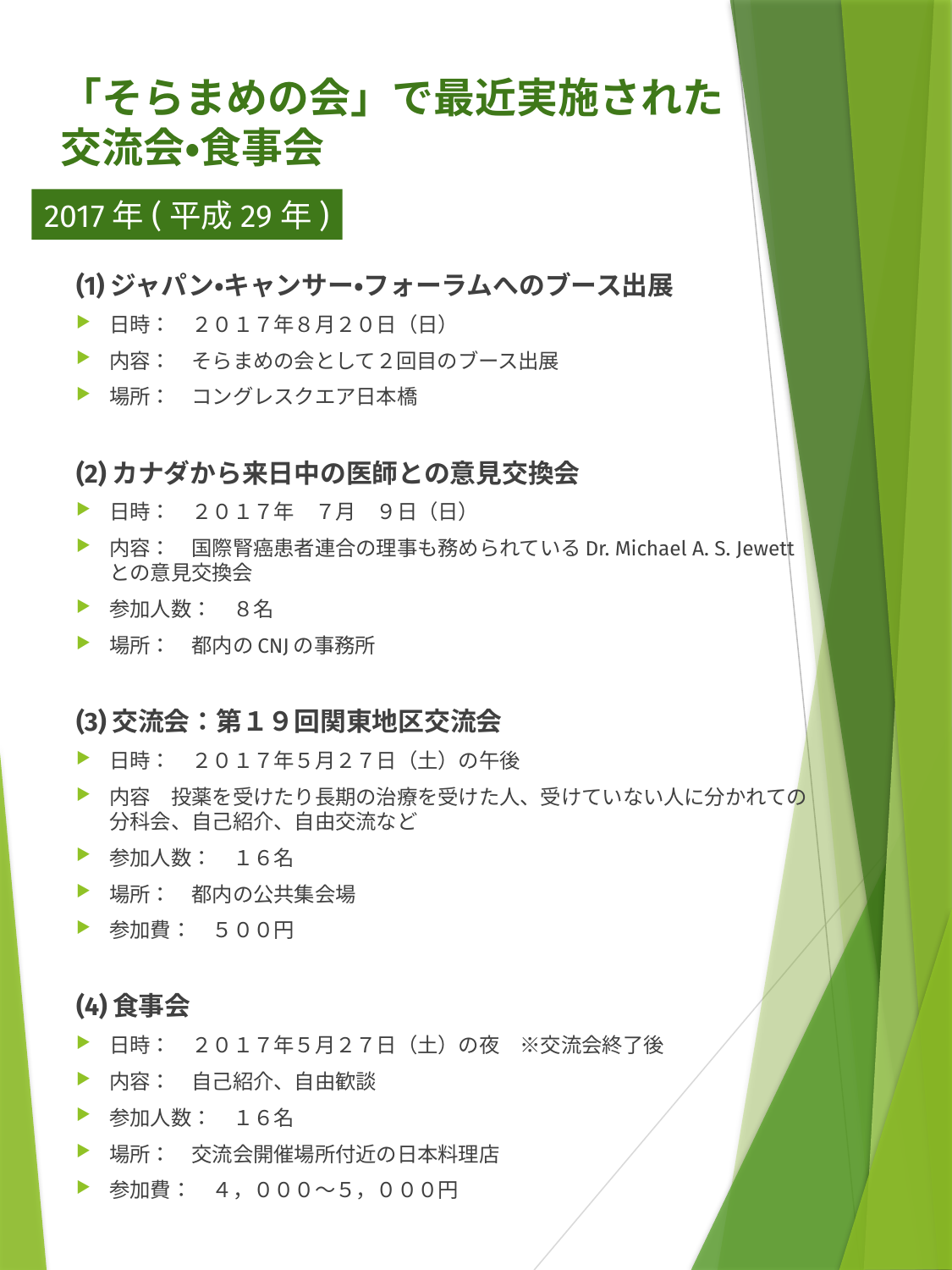

# 「そらまめの会」で最近実施された交流会・食事会
2017年(平成29年)
(1)ジャパン・キャンサー・フォーラムへのブース出展
日時：　２０１７年８月２０日（日）
内容：　そらまめの会として２回目のブース出展
場所：　コングレスクエア日本橋

(2)カナダから来日中の医師との意見交換会
日時：　２０１７年　７月　９日（日）
内容：　国際腎癌患者連合の理事も務められているDr. Michael A. S. Jewettとの意見交換会
参加人数：　８名
場所：　都内のCNJの事務所

(3)交流会：第１９回関東地区交流会
日時：　２０１７年５月２７日（土）の午後
内容　投薬を受けたり長期の治療を受けた人、受けていない人に分かれての分科会、自己紹介、自由交流など
参加人数：　１６名
場所：　都内の公共集会場
参加費：　５００円

(4)食事会
日時：　２０１７年５月２７日（土）の夜　※交流会終了後
内容：　自己紹介、自由歓談
参加人数：　１６名
場所：　交流会開催場所付近の日本料理店
参加費：　４，０００～５，０００円